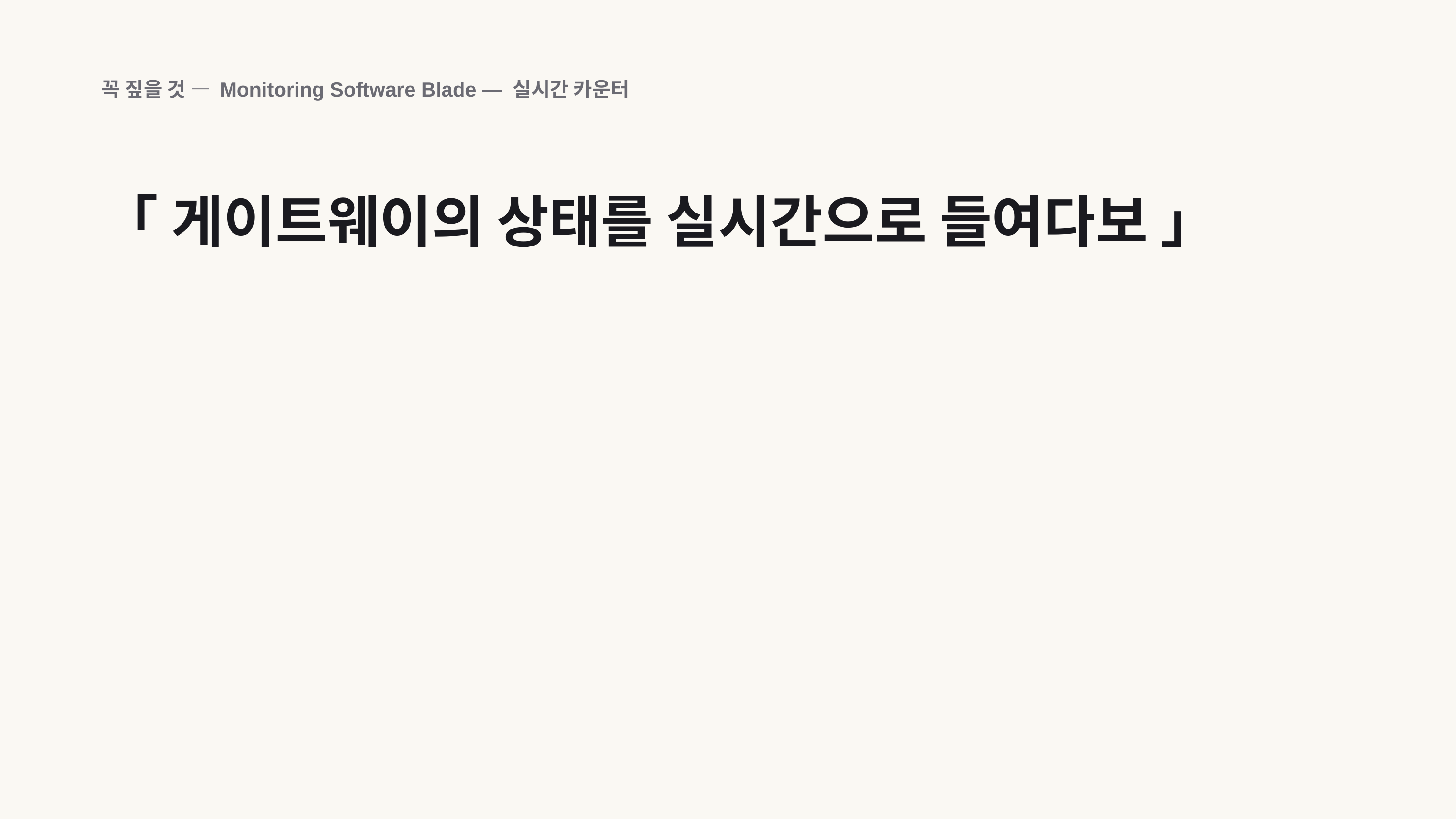

꼭 짚을 것 — Monitoring Software Blade — 실시간 카운터
「 게이트웨이의 상태를 실시간으로 들여다보 」